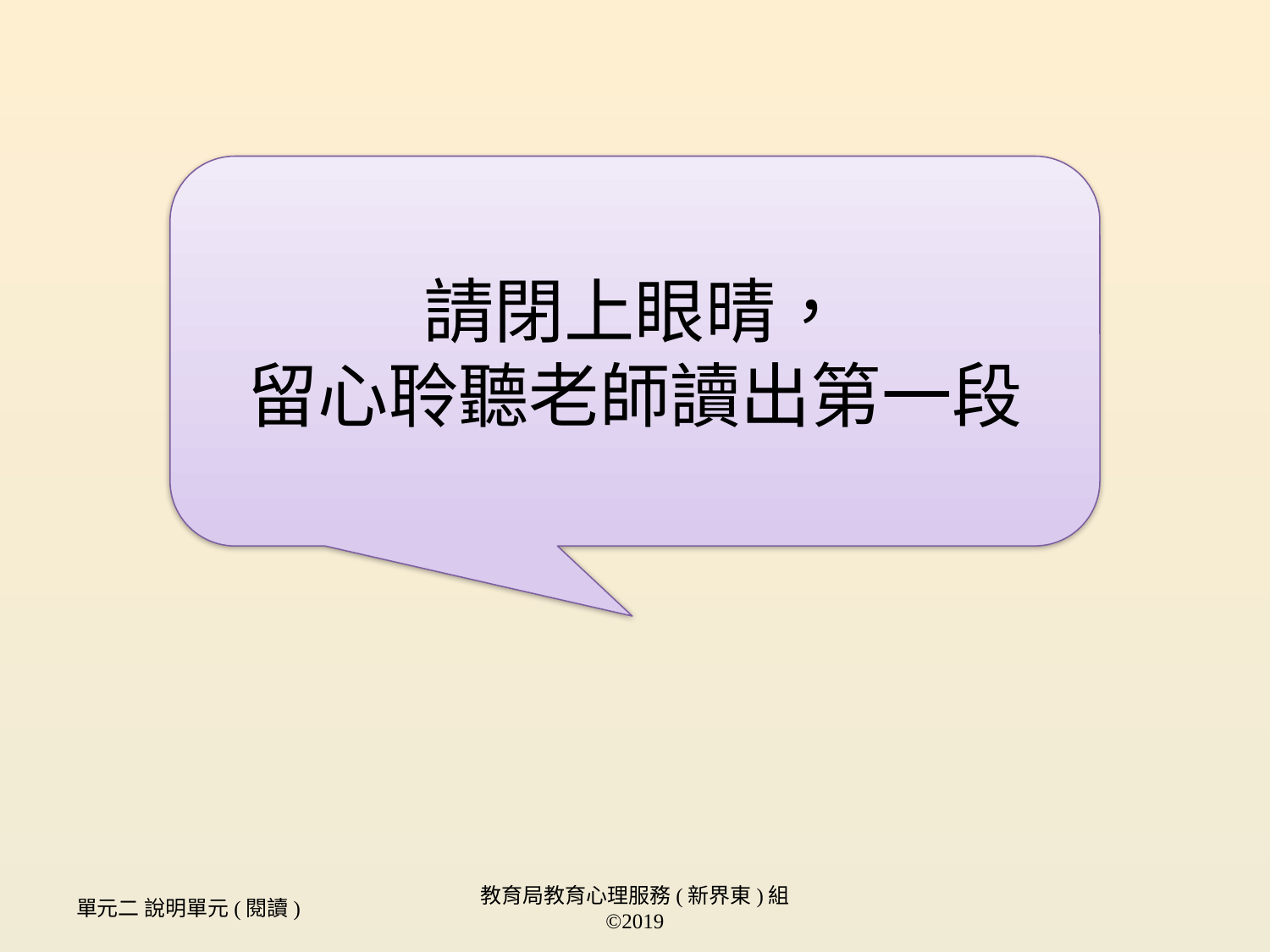

請閉上眼晴，
留心聆聽老師讀出第一段
單元二 說明單元(閱讀)
教育局教育心理服務(新界東)組 ©2019
3